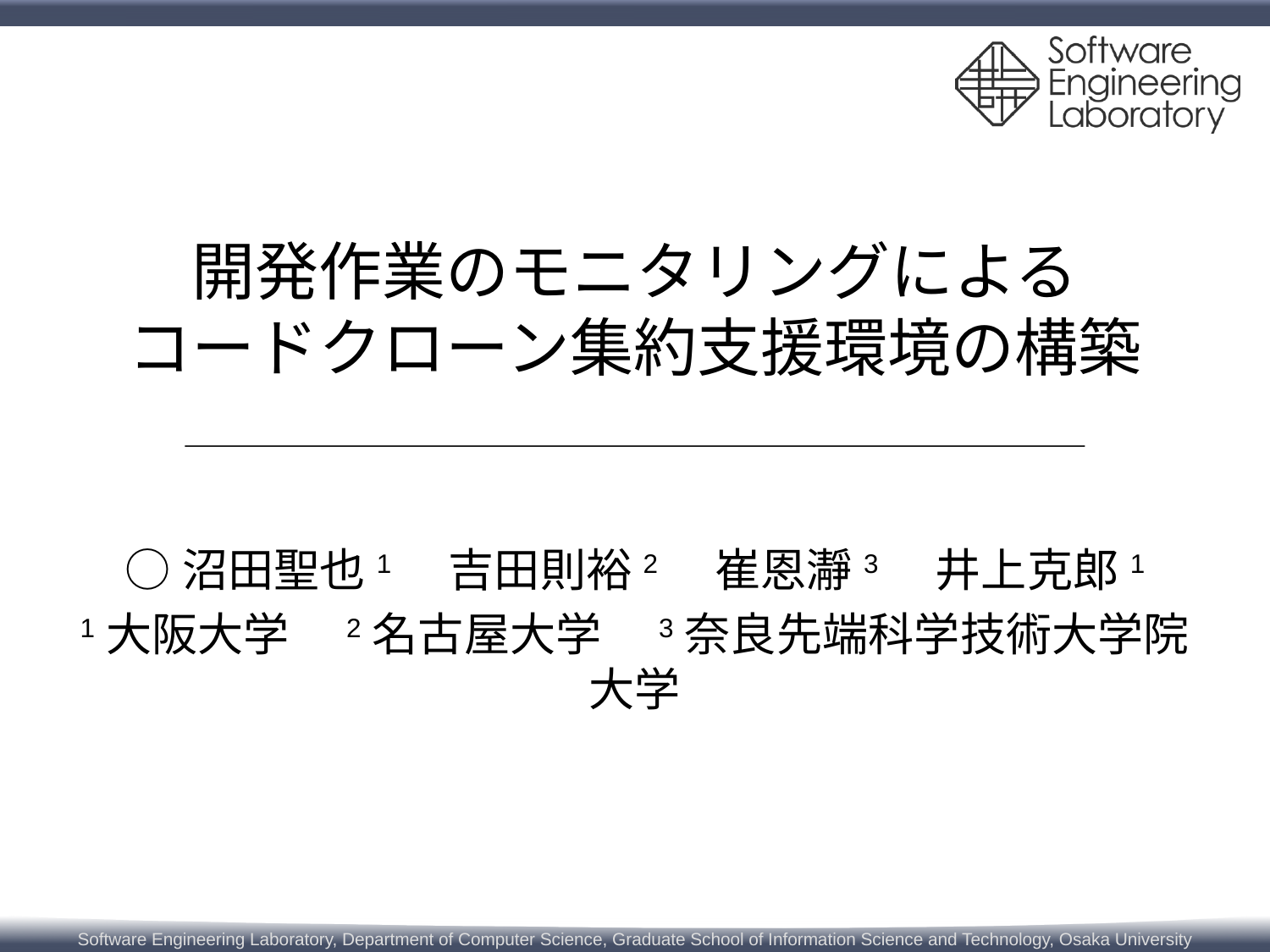

# 開発作業のモニタリングによる コードクローン集約支援環境の構築
○沼田聖也1　吉田則裕2　崔恩瀞3　井上克郎1
1大阪大学　2名古屋大学　3奈良先端科学技術大学院大学